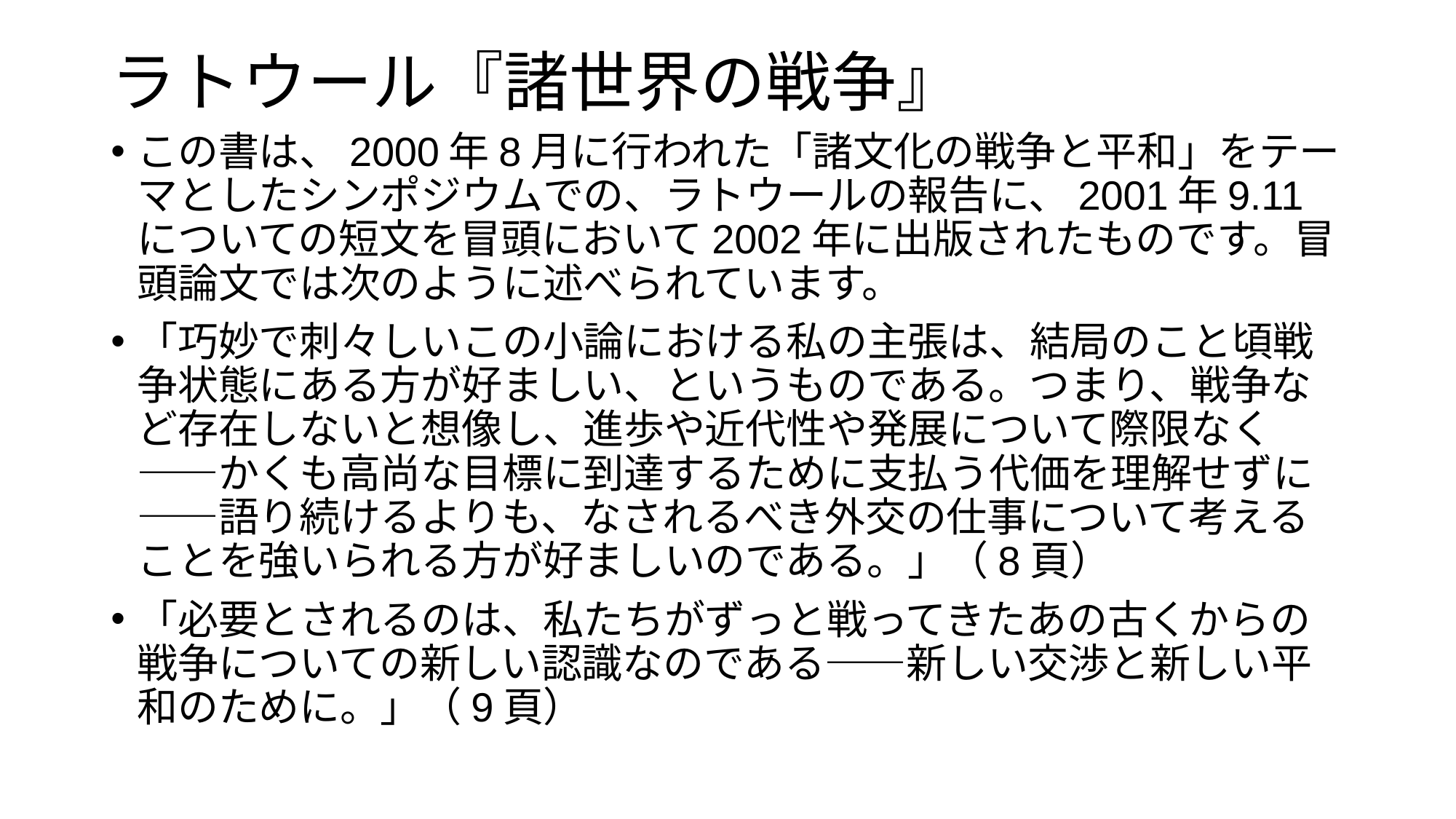

# ラトウール『諸世界の戦争』
この書は、2000年8月に行われた「諸文化の戦争と平和」をテーマとしたシンポジウムでの、ラトウールの報告に、2001年9.11についての短文を冒頭において2002年に出版されたものです。冒頭論文では次のように述べられています。
「巧妙で刺々しいこの小論における私の主張は、結局のこと頃戦争状態にある方が好ましい、というものである。つまり、戦争など存在しないと想像し、進歩や近代性や発展について際限なく――かくも高尚な目標に到達するために支払う代価を理解せずに――語り続けるよりも、なされるべき外交の仕事について考えることを強いられる方が好ましいのである。」（8頁）
「必要とされるのは、私たちがずっと戦ってきたあの古くからの戦争についての新しい認識なのである――新しい交渉と新しい平和のために。」（9頁）